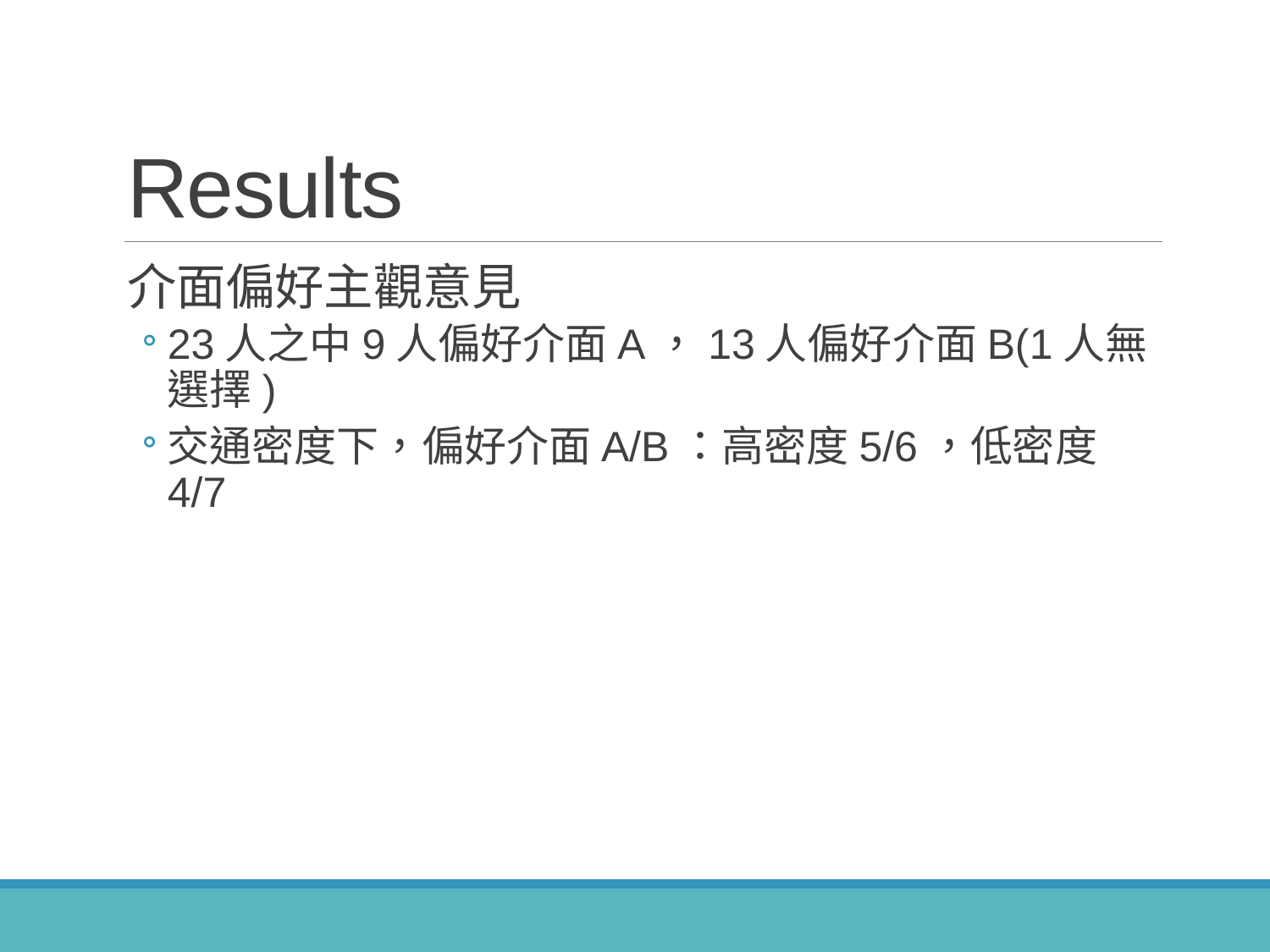

# Results
介面偏好主觀意見
23人之中9人偏好介面A，13人偏好介面B(1人無選擇)
交通密度下，偏好介面A/B：高密度5/6，低密度4/7